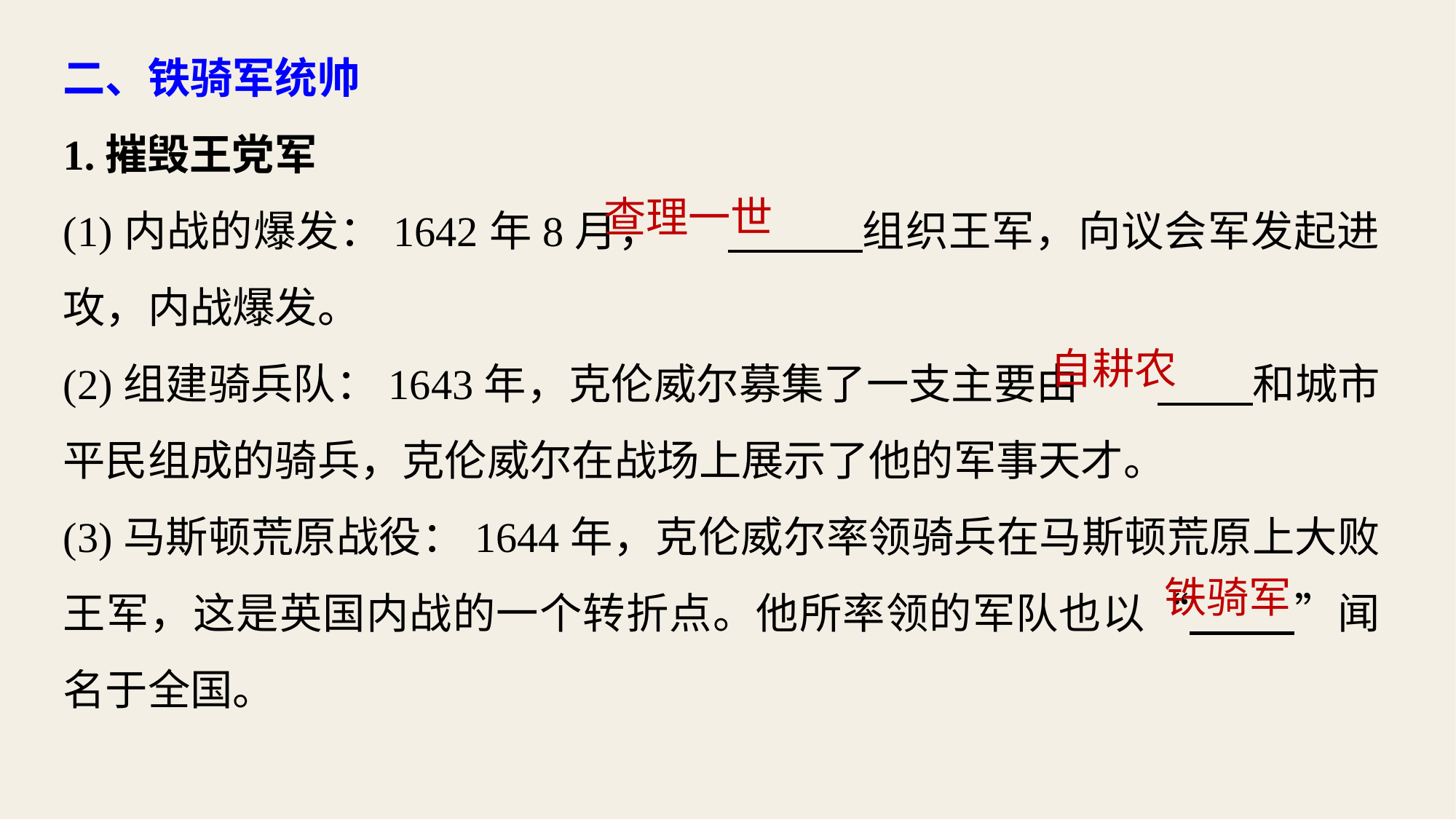

二、铁骑军统帅
1.摧毁王党军
(1)内战的爆发：1642年8月，	             组织王军，向议会军发起进攻，内战爆发。
(2)组建骑兵队：1643年，克伦威尔募集了一支主要由	          和城市平民组成的骑兵，克伦威尔在战场上展示了他的军事天才。
(3)马斯顿荒原战役：1644年，克伦威尔率领骑兵在马斯顿荒原上大败王军，这是英国内战的一个转折点。他所率领的军队也以“          ”闻名于全国。
查理一世
自耕农
铁骑军